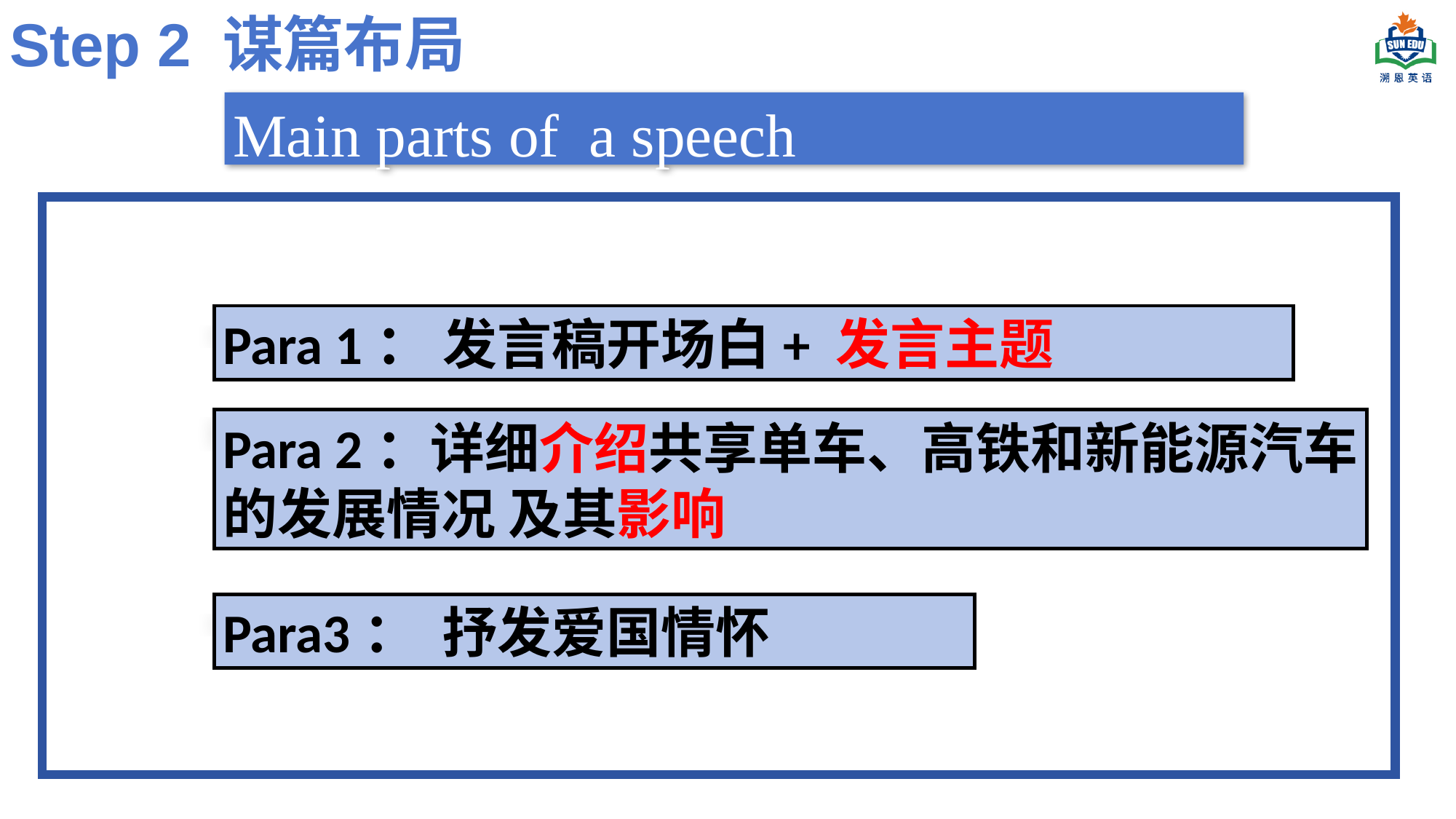

Step 2 谋篇布局
Main parts of  a speech

Para 1： 发言稿开场白+ 发言主题
Para 2：详细介绍共享单车、高铁和新能源汽车的发展情况 及其影响
Para3：  抒发爱国情怀